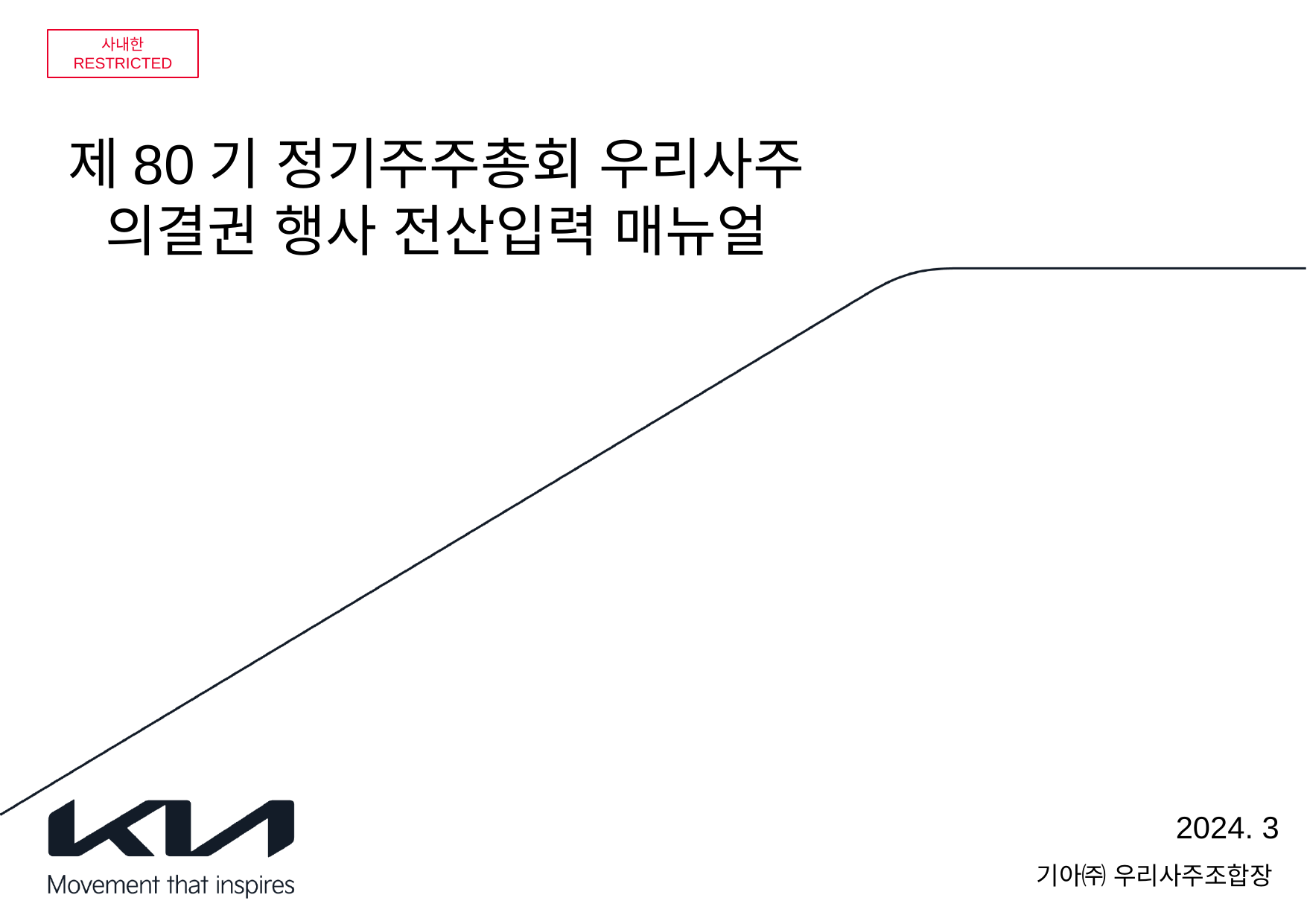

# 제80기 정기주주총회 우리사주 의결권 행사 전산입력 매뉴얼
2024. 3
기아㈜ 우리사주조합장